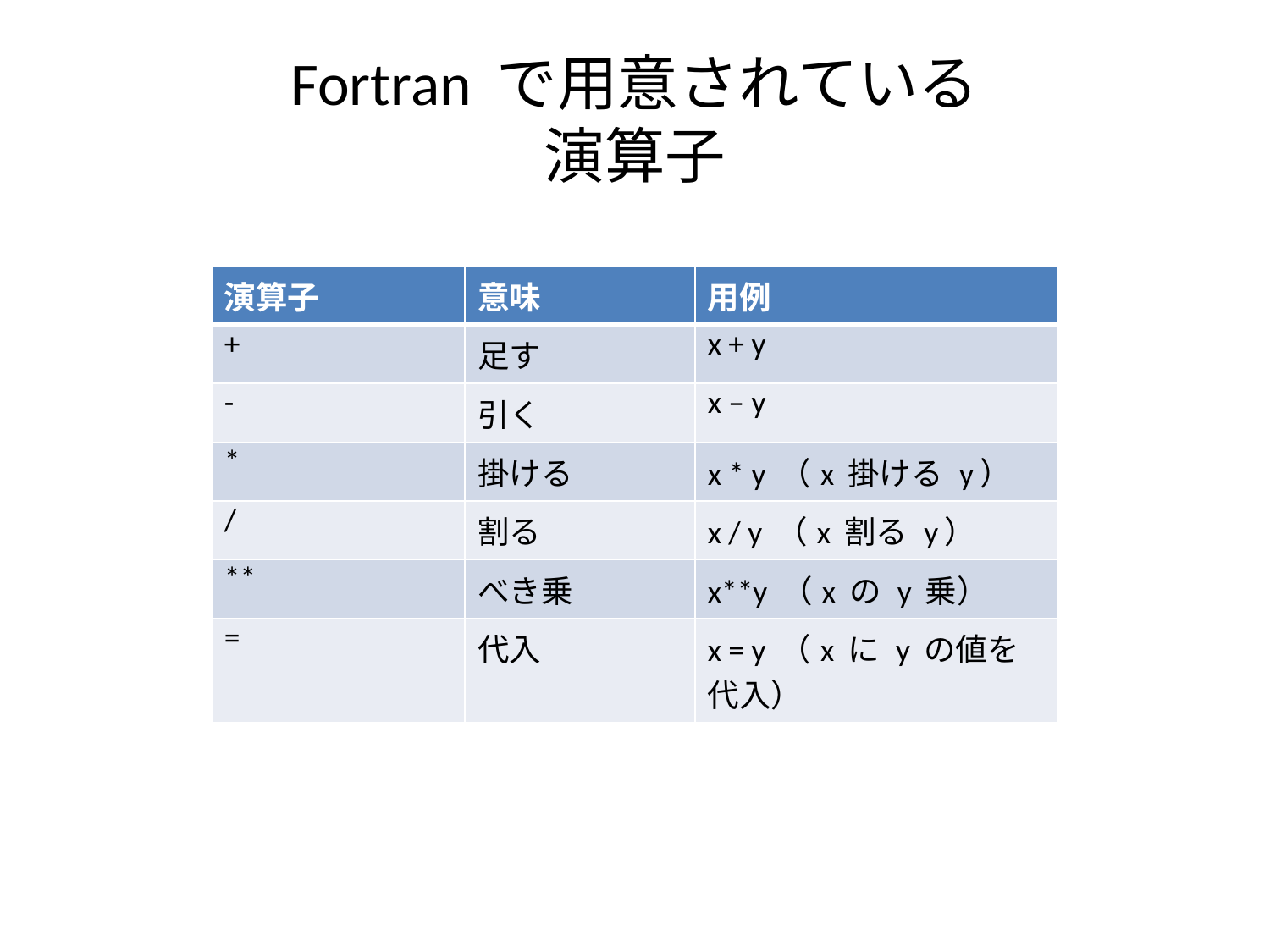

# Fortran で用意されている 演算子
| 演算子 | 意味 | 用例 |
| --- | --- | --- |
| + | 足す | x + y |
| - | 引く | x – y |
| \* | 掛ける | x \* y （x 掛ける y） |
| / | 割る | x / y （x 割る y） |
| \*\* | べき乗 | x\*\*y （x の y 乗） |
| = | 代入 | x = y （x に y の値を代入） |